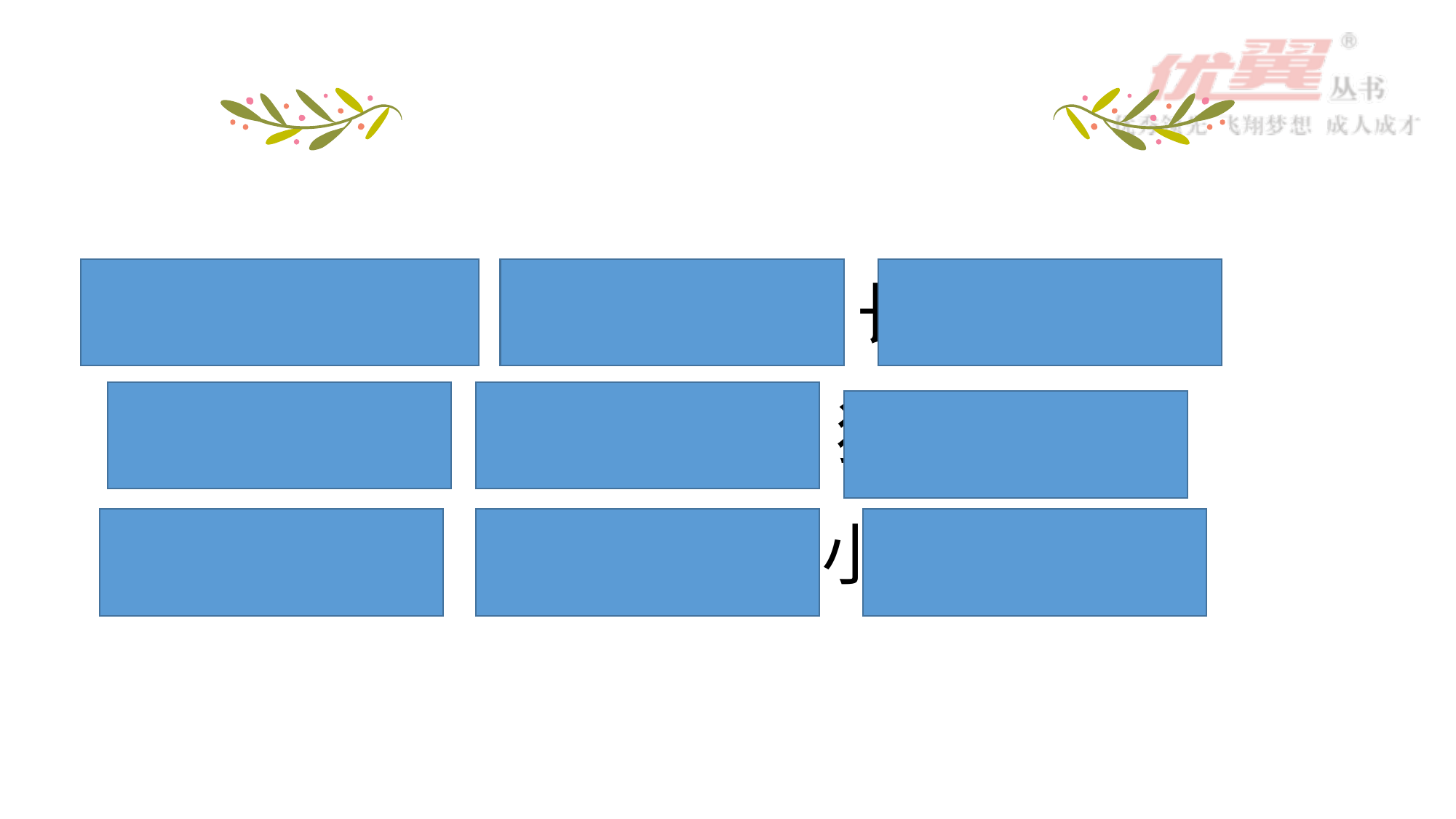

#
邮递员黄狗    鼹鼠先生    长颈鹿大叔
 松鼠太太    刺猬太太     狐狸太太
 小松鼠         小刺猬        小狐狸